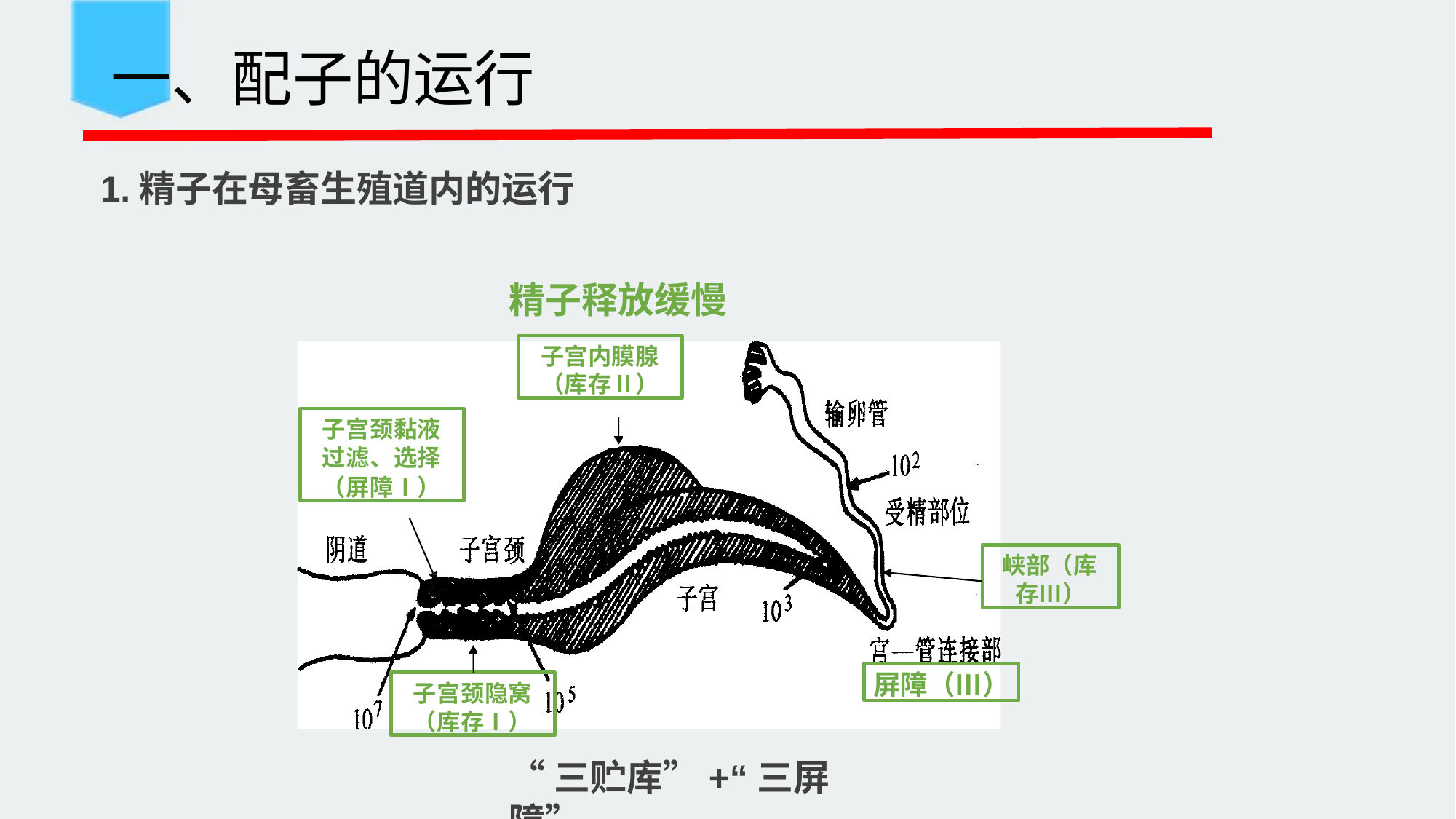

一、配子的运行
  1.精子在母畜生殖道内的运行

精子释放缓慢
子宫内膜腺
（库存Ⅱ）

子宫颈黏液
过滤、选择
（屏障Ⅰ）

峡部（库 存Ⅲ）

屏障（Ⅲ）
子宫颈隐窝
（库存Ⅰ）
“三贮库”+“三屏障”